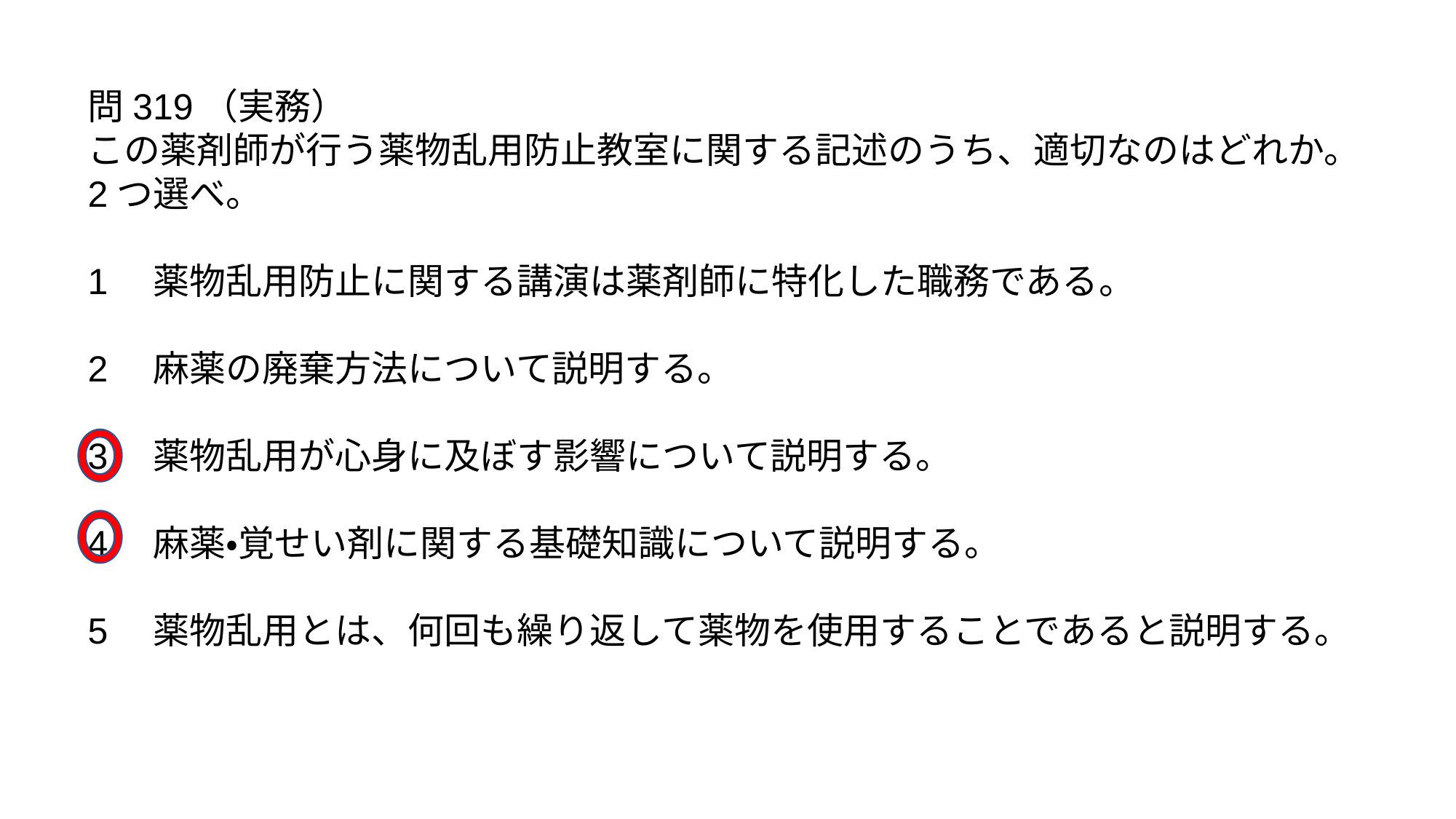

問319（実務）
この薬剤師が行う薬物乱用防止教室に関する記述のうち、適切なのはどれか。2つ選べ。

1　薬物乱用防止に関する講演は薬剤師に特化した職務である。

2　麻薬の廃棄方法について説明する。

3　薬物乱用が心身に及ぼす影響について説明する。

4　麻薬・覚せい剤に関する基礎知識について説明する。

5　薬物乱用とは、何回も繰り返して薬物を使用することであると説明する。